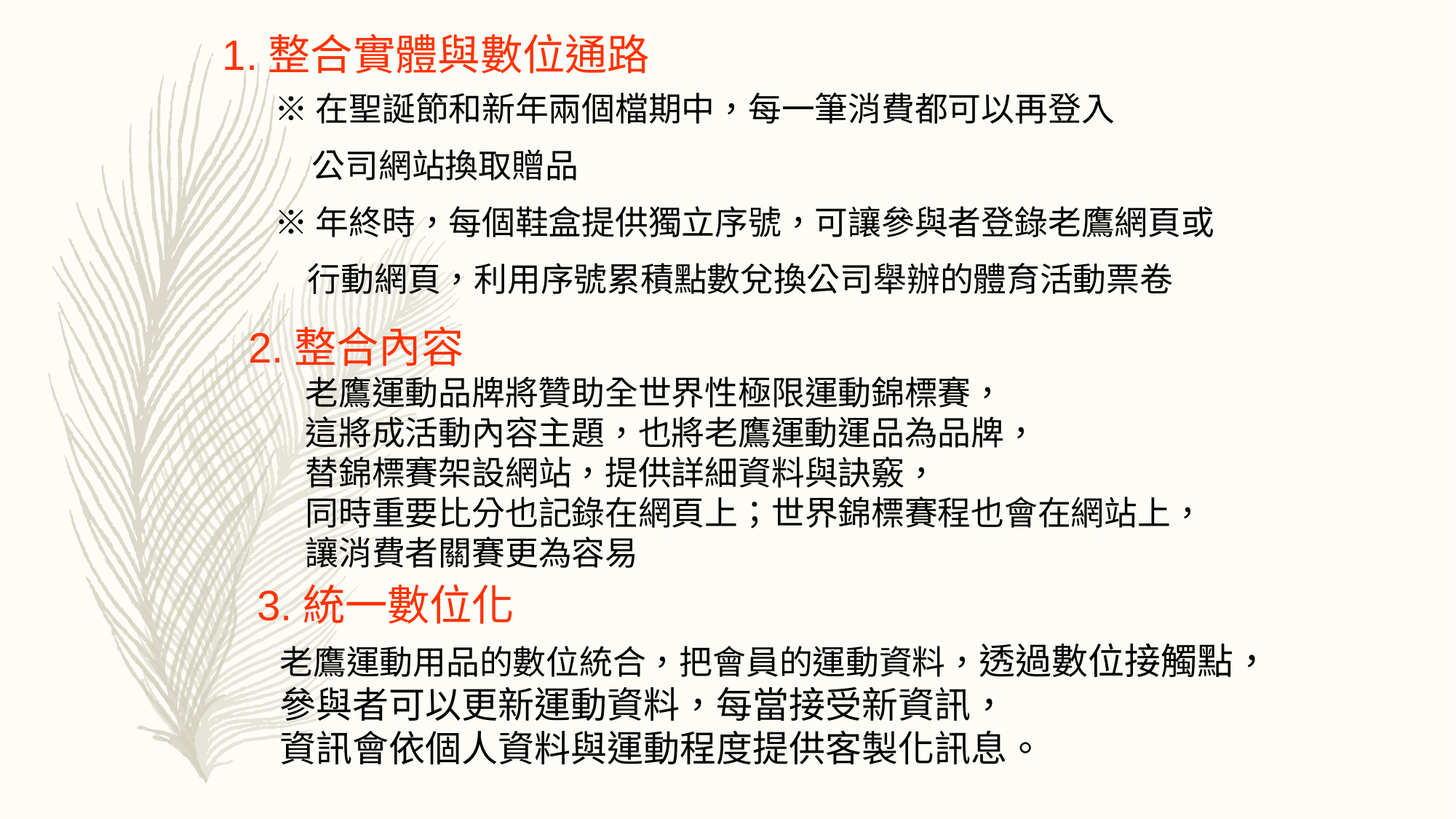

1.整合實體與數位通路
※在聖誕節和新年兩個檔期中，每一筆消費都可以再登入
    公司網站換取贈品
※年終時，每個鞋盒提供獨立序號，可讓參與者登錄老鷹網頁或
　行動網頁，利用序號累積點數兌換公司舉辦的體育活動票卷
2.整合內容

老鷹運動品牌將贊助全世界性極限運動錦標賽，
這將成活動內容主題，也將老鷹運動運品為品牌，
替錦標賽架設網站，提供詳細資料與訣竅，
同時重要比分也記錄在網頁上；世界錦標賽程也會在網站上，
讓消費者關賽更為容易

3.統一數位化
老鷹運動用品的數位統合，把會員的運動資料，透過數位接觸點，
參與者可以更新運動資料，每當接受新資訊，
資訊會依個人資料與運動程度提供客製化訊息。